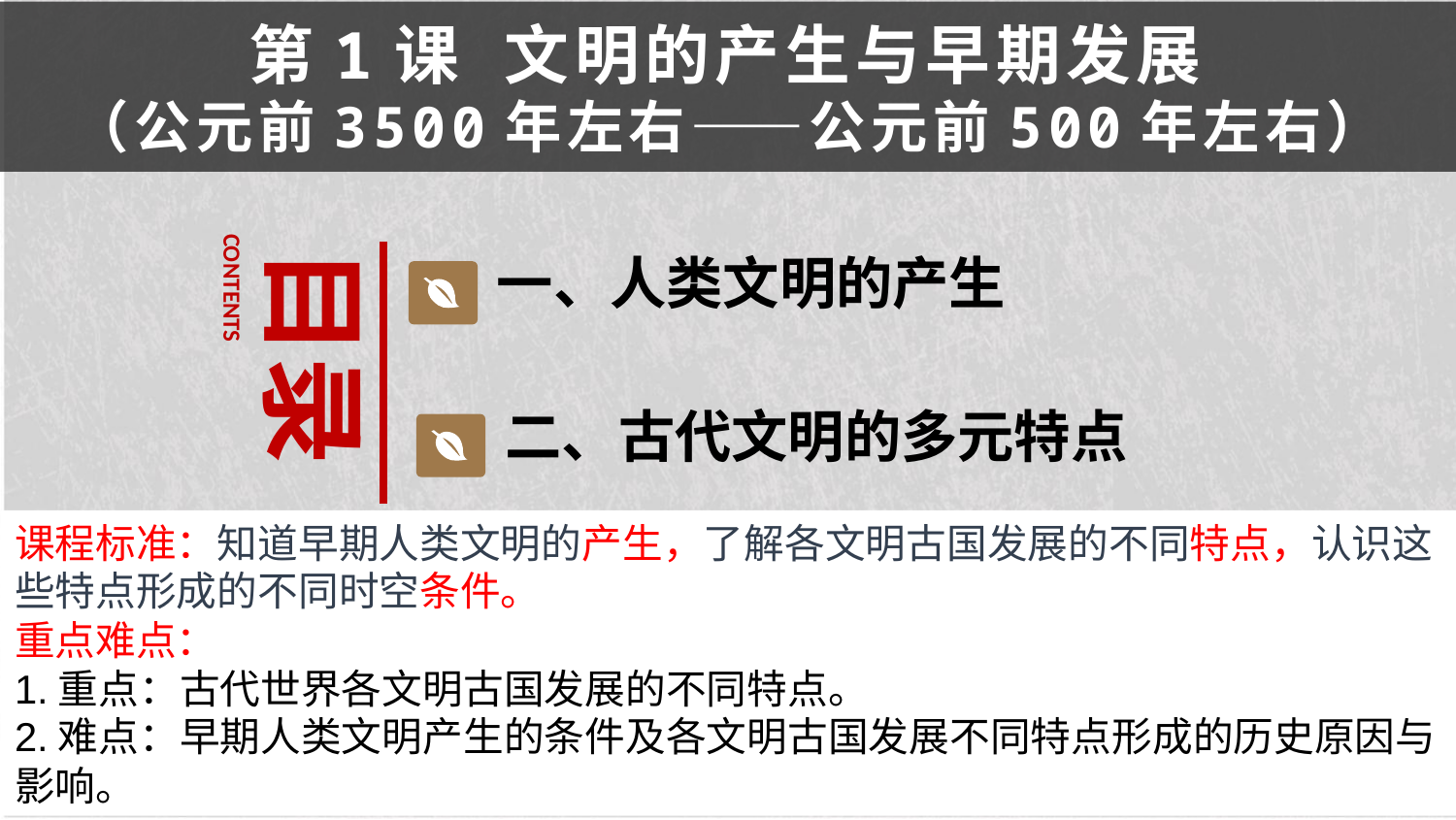

第1课  文明的产生与早期发展
（公元前3500年左右——公元前500年左右）
目录
CONTENTS
一、人类文明的产生

二、古代文明的多元特点

课程标准：知道早期人类文明的产生，了解各文明古国发展的不同特点，认识这些特点形成的不同时空条件。
重点难点：
1.重点：古代世界各文明古国发展的不同特点。
2.难点：早期人类文明产生的条件及各文明古国发展不同特点形成的历史原因与影响。